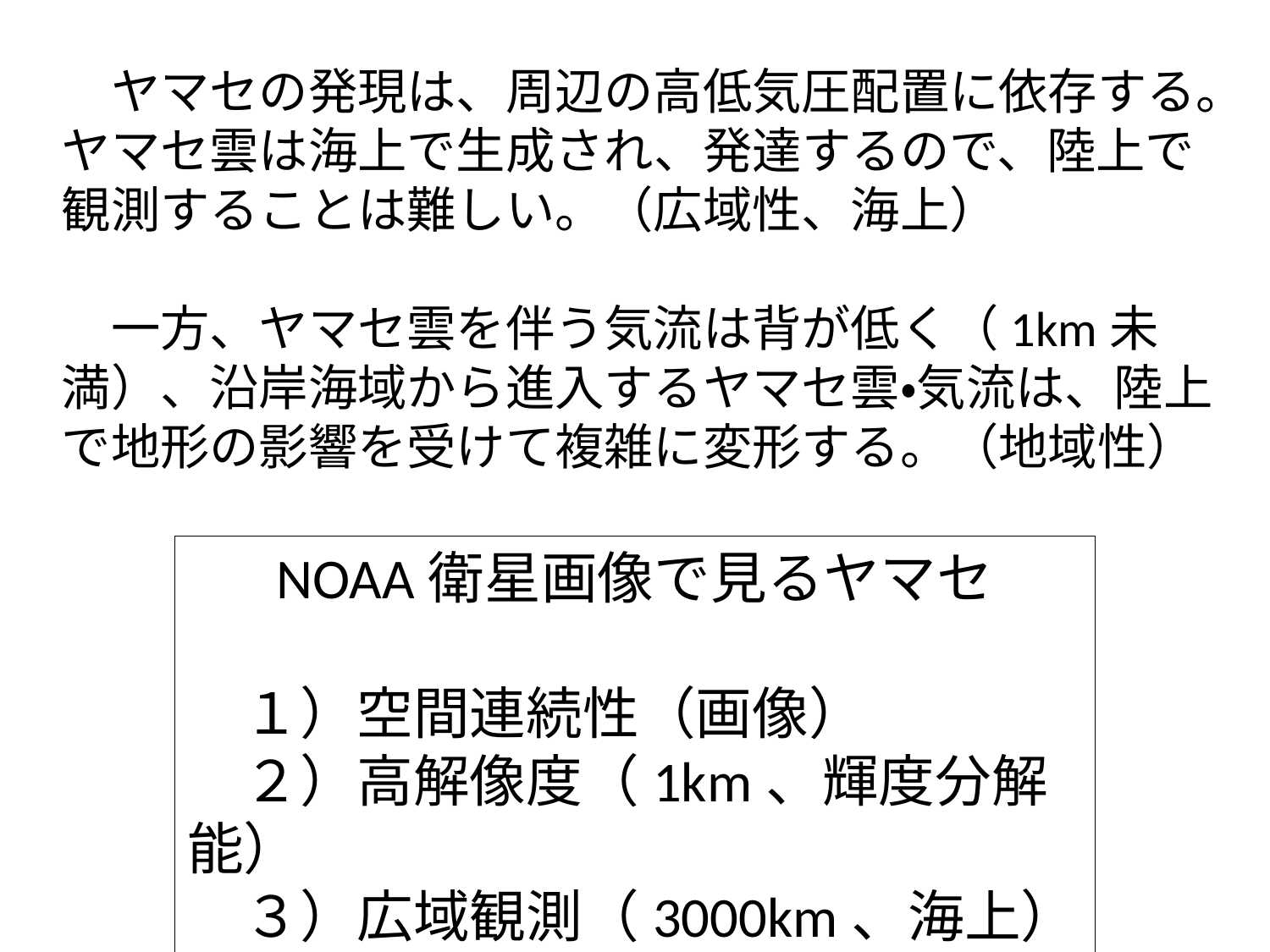

ヤマセの発現は、周辺の高低気圧配置に依存する。ヤマセ雲は海上で生成され、発達するので、陸上で観測することは難しい。（広域性、海上）

　一方、ヤマセ雲を伴う気流は背が低く（1km未満）、沿岸海域から進入するヤマセ雲・気流は、陸上で地形の影響を受けて複雑に変形する。（地域性）
NOAA衛星画像で見るヤマセ

　１）空間連続性（画像）
　２）高解像度（1km、輝度分解能）
　３）広域観測（3000km、海上）